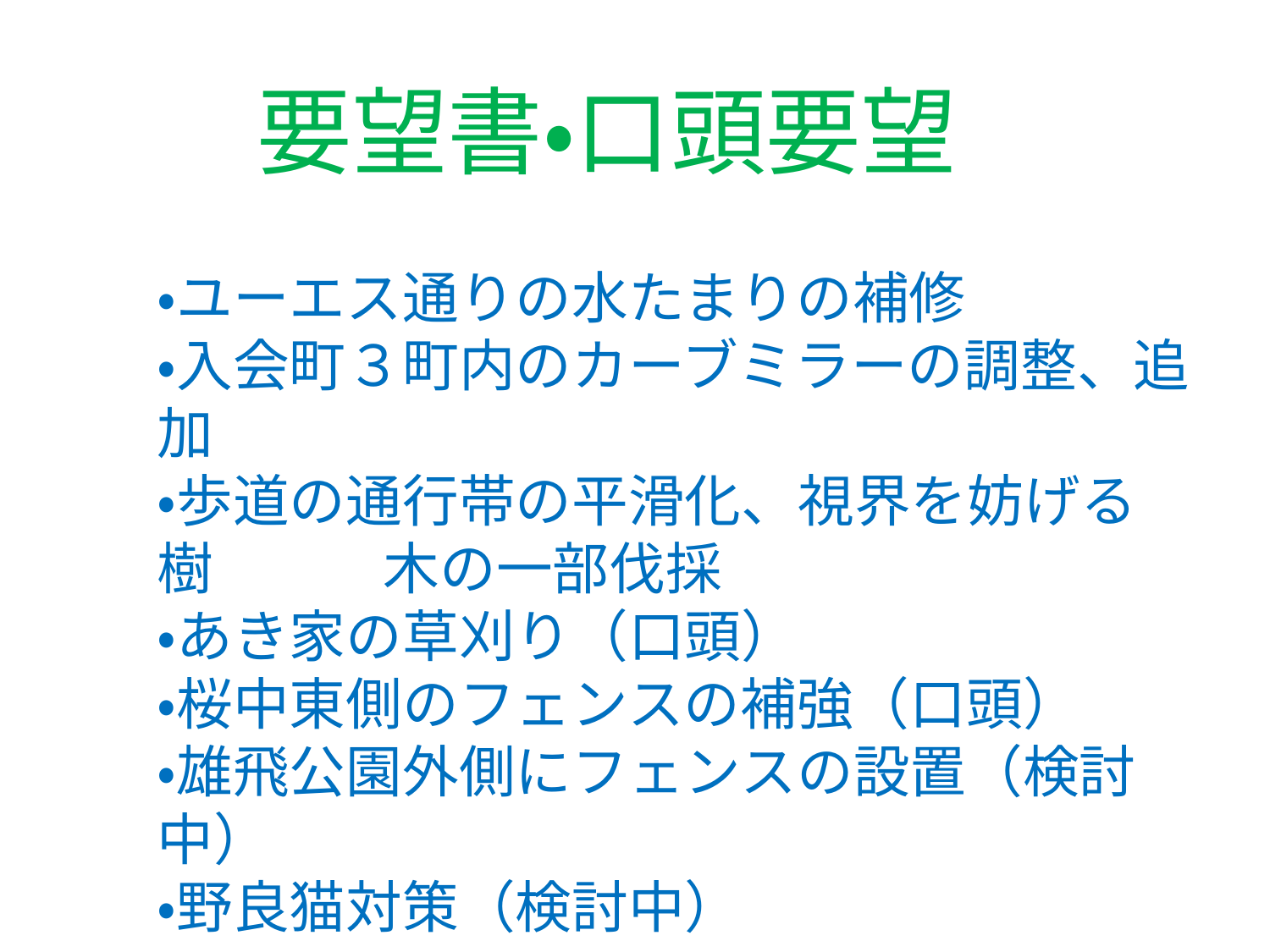

要望書・口頭要望
・ユーエス通りの水たまりの補修
・入会町３町内のカーブミラーの調整、追加
・歩道の通行帯の平滑化、視界を妨げる樹　　　木の一部伐採
・あき家の草刈り（口頭）
・桜中東側のフェンスの補強（口頭）
・雄飛公園外側にフェンスの設置（検討中）
・野良猫対策（検討中）